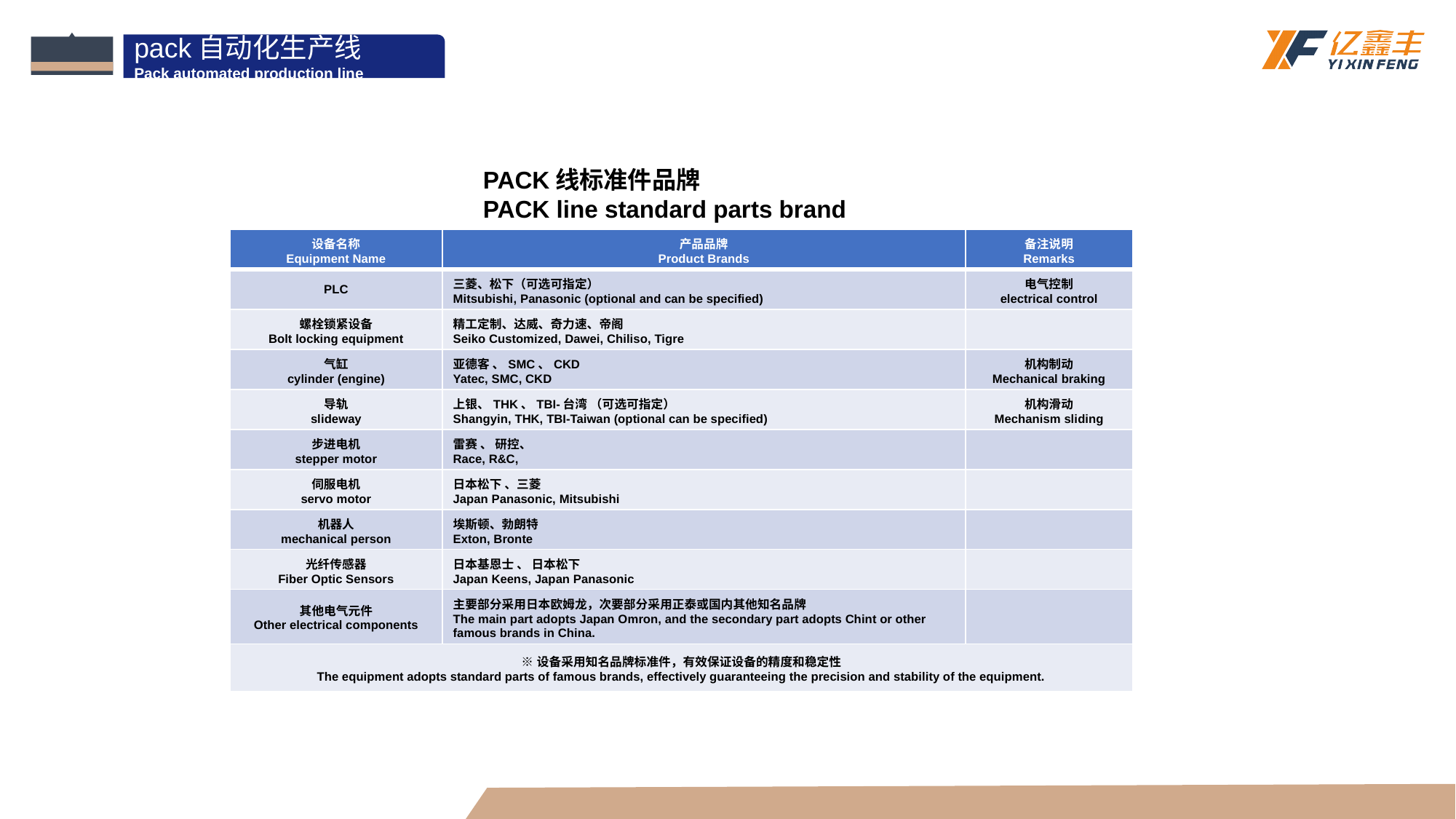

pack自动化生产线
Pack automated production line
PACK线标准件品牌
PACK line standard parts brand
| 设备名称 Equipment Name | 产品品牌 Product Brands | 备注说明 Remarks |
| --- | --- | --- |
| PLC | 三菱、松下（可选可指定） Mitsubishi, Panasonic (optional and can be specified) | 电气控制 electrical control |
| 螺栓锁紧设备 Bolt locking equipment | 精工定制、达威、奇力速、帝阁 Seiko Customized, Dawei, Chiliso, Tigre |  |
| 气缸 cylinder (engine) | 亚德客 、SMC、CKD Yatec, SMC, CKD | 机构制动 Mechanical braking |
| 导轨 slideway | 上银、THK、TBI-台湾 （可选可指定） Shangyin, THK, TBI-Taiwan (optional can be specified) | 机构滑动 Mechanism sliding |
| 步进电机 stepper motor | 雷赛 、 研控、 Race, R&C, |  |
| 伺服电机 servo motor | 日本松下 、三菱 Japan Panasonic, Mitsubishi |  |
| 机器人 mechanical person | 埃斯顿、勃朗特 Exton, Bronte |  |
| 光纤传感器 Fiber Optic Sensors | 日本基恩士 、 日本松下 Japan Keens, Japan Panasonic |  |
| 其他电气元件 Other electrical components | 主要部分采用日本欧姆龙，次要部分采用正泰或国内其他知名品牌 The main part adopts Japan Omron, and the secondary part adopts Chint or other famous brands in China. |  |
| ※设备采用知名品牌标准件，有效保证设备的精度和稳定性 The equipment adopts standard parts of famous brands, effectively guaranteeing the precision and stability of the equipment. |  |  |